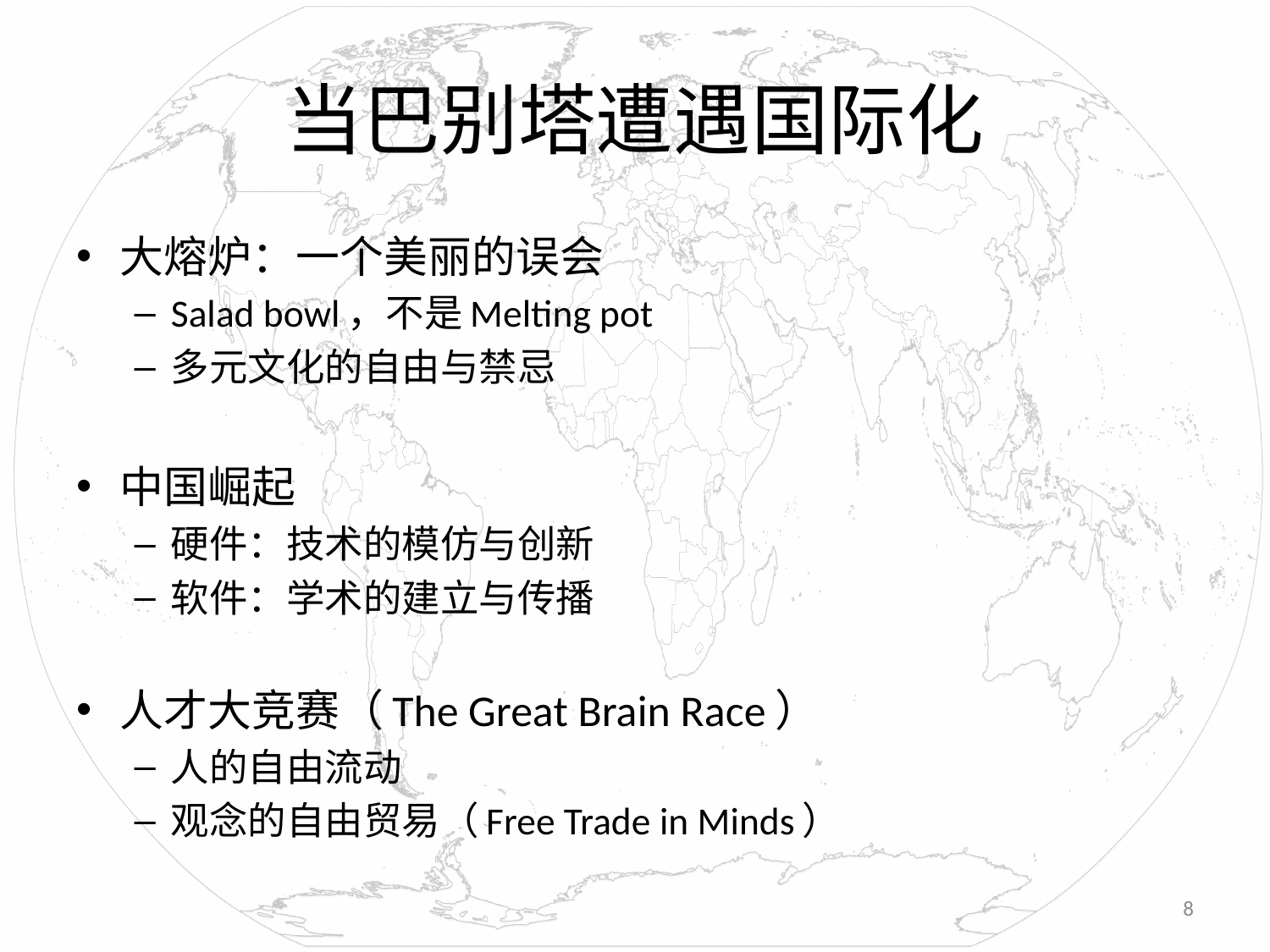

# 当巴别塔遭遇国际化
大熔炉：一个美丽的误会
Salad bowl，不是Melting pot
多元文化的自由与禁忌

中国崛起
硬件：技术的模仿与创新
软件：学术的建立与传播

人才大竞赛（The Great Brain Race）
人的自由流动
观念的自由贸易（Free Trade in Minds）
8